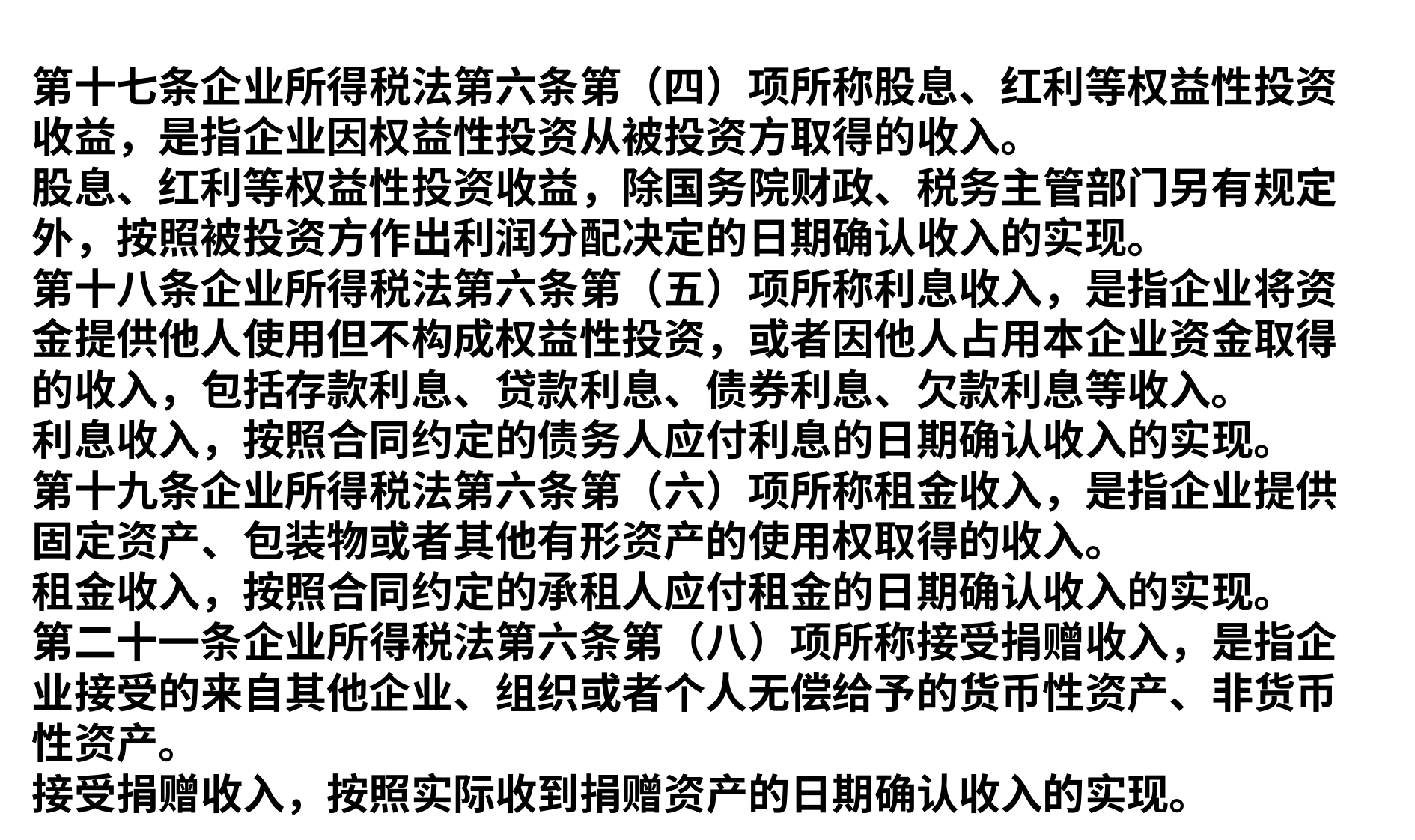

第十七条企业所得税法第六条第（四）项所称股息、红利等权益性投资收益，是指企业因权益性投资从被投资方取得的收入。
股息、红利等权益性投资收益，除国务院财政、税务主管部门另有规定外，按照被投资方作出利润分配决定的日期确认收入的实现。
第十八条企业所得税法第六条第（五）项所称利息收入，是指企业将资金提供他人使用但不构成权益性投资，或者因他人占用本企业资金取得的收入，包括存款利息、贷款利息、债券利息、欠款利息等收入。
利息收入，按照合同约定的债务人应付利息的日期确认收入的实现。
第十九条企业所得税法第六条第（六）项所称租金收入，是指企业提供固定资产、包装物或者其他有形资产的使用权取得的收入。
租金收入，按照合同约定的承租人应付租金的日期确认收入的实现。
第二十一条企业所得税法第六条第（八）项所称接受捐赠收入，是指企业接受的来自其他企业、组织或者个人无偿给予的货币性资产、非货币性资产。
接受捐赠收入，按照实际收到捐赠资产的日期确认收入的实现。